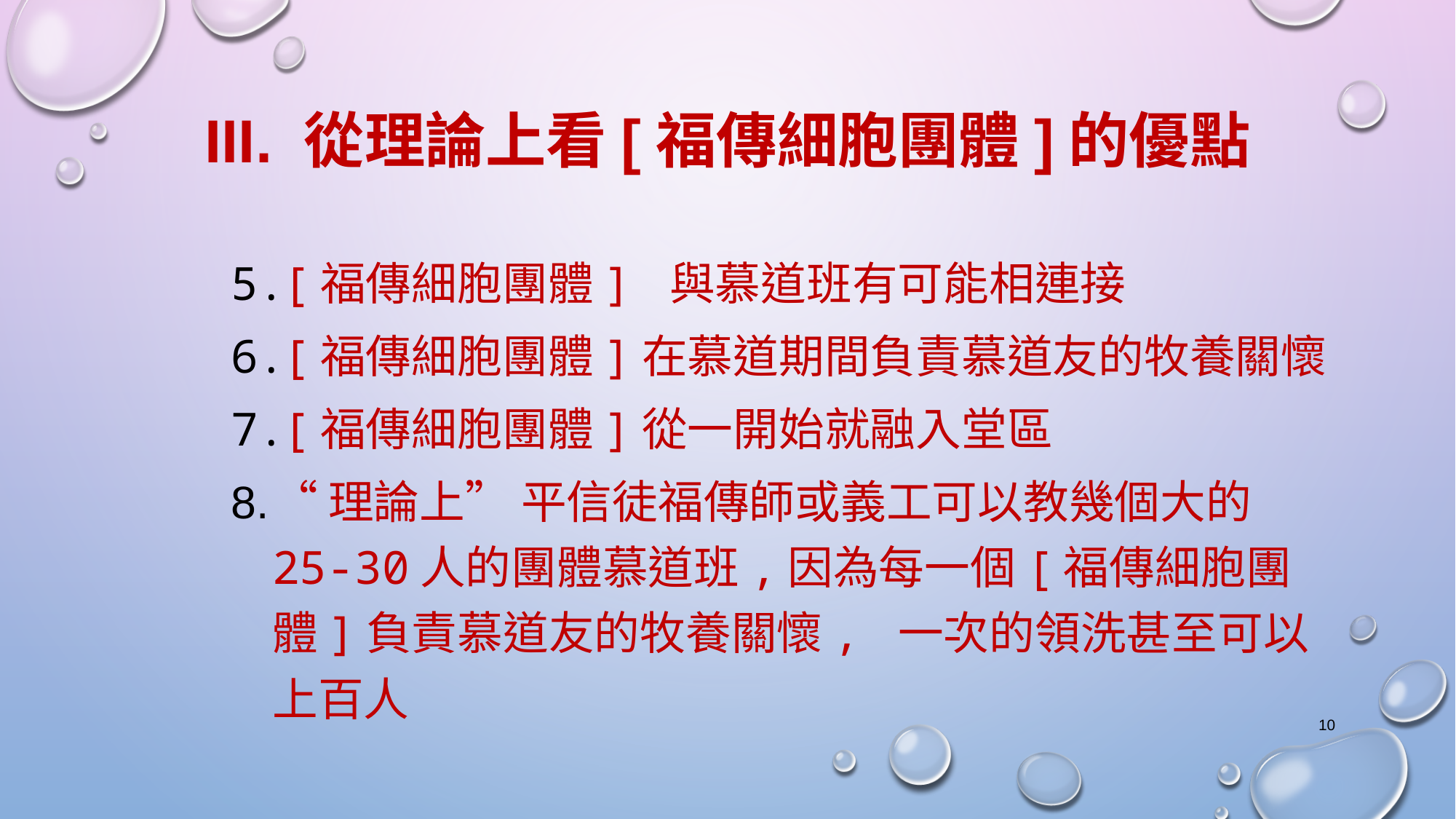

# III. 從理論上看[福傳細胞團體]的優點
[福傳細胞團體] 與慕道班有可能相連接
[福傳細胞團體]在慕道期間負責慕道友的牧養關懷
[福傳細胞團體]從一開始就融入堂區
“理論上” 平信徒福傳師或義工可以教幾個大的25-30人的團體慕道班,因為每一個[福傳細胞團體]負責慕道友的牧養關懷, 一次的領洗甚至可以上百人

10